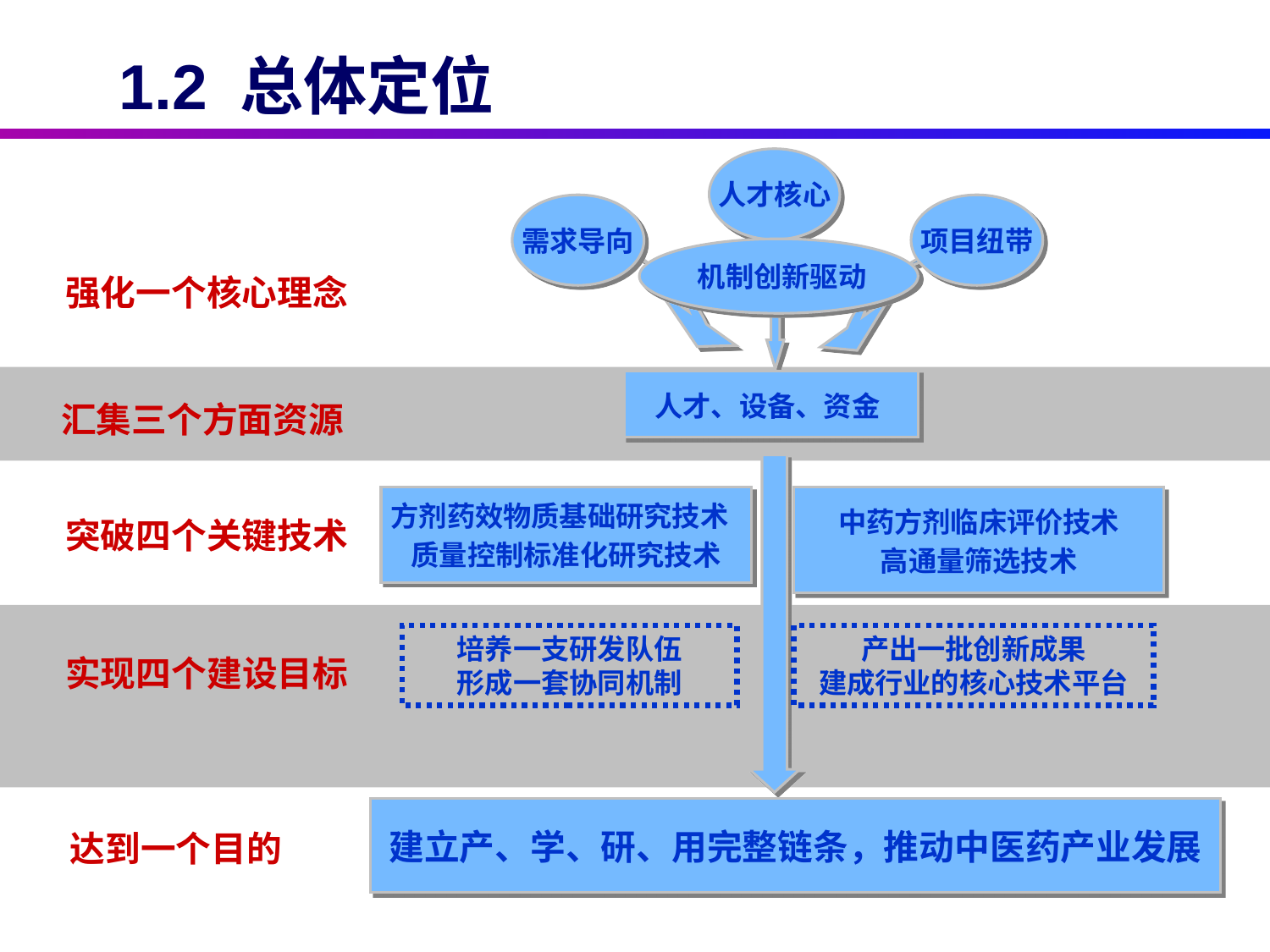

1.2 总体定位

 人才核心

  需求导向
 项目纽带

  机制创新驱动
人才、设备、资金

方剂药效物质基础研究技术
质量控制标准化研究技术

培养一支研发队伍
形成一套协同机制
产出一批创新成果
建成行业的核心技术平台
建立产、学、研、用完整链条，推动中医药产业发展

中药方剂临床评价技术
高通量筛选技术

强化一个核心理念

汇集三个方面资源
突破四个关键技术

实现四个建设目标
达到一个目的